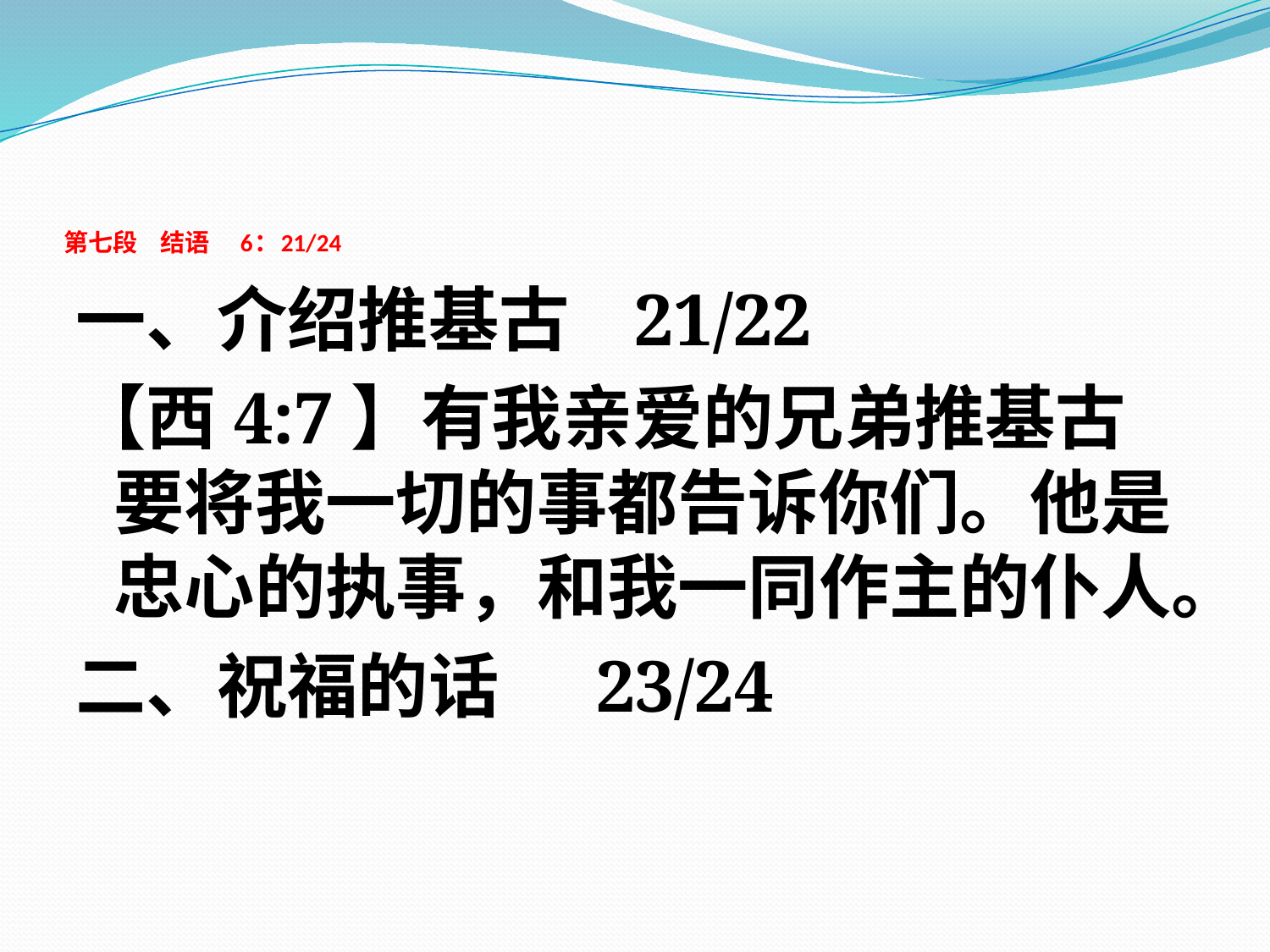

# 第七段    结语     6：21/24
一、介绍推基古   21/22
【西4:7】有我亲爱的兄弟推基古要将我一切的事都告诉你们。他是忠心的执事，和我一同作主的仆人。
二、祝福的话     23/24